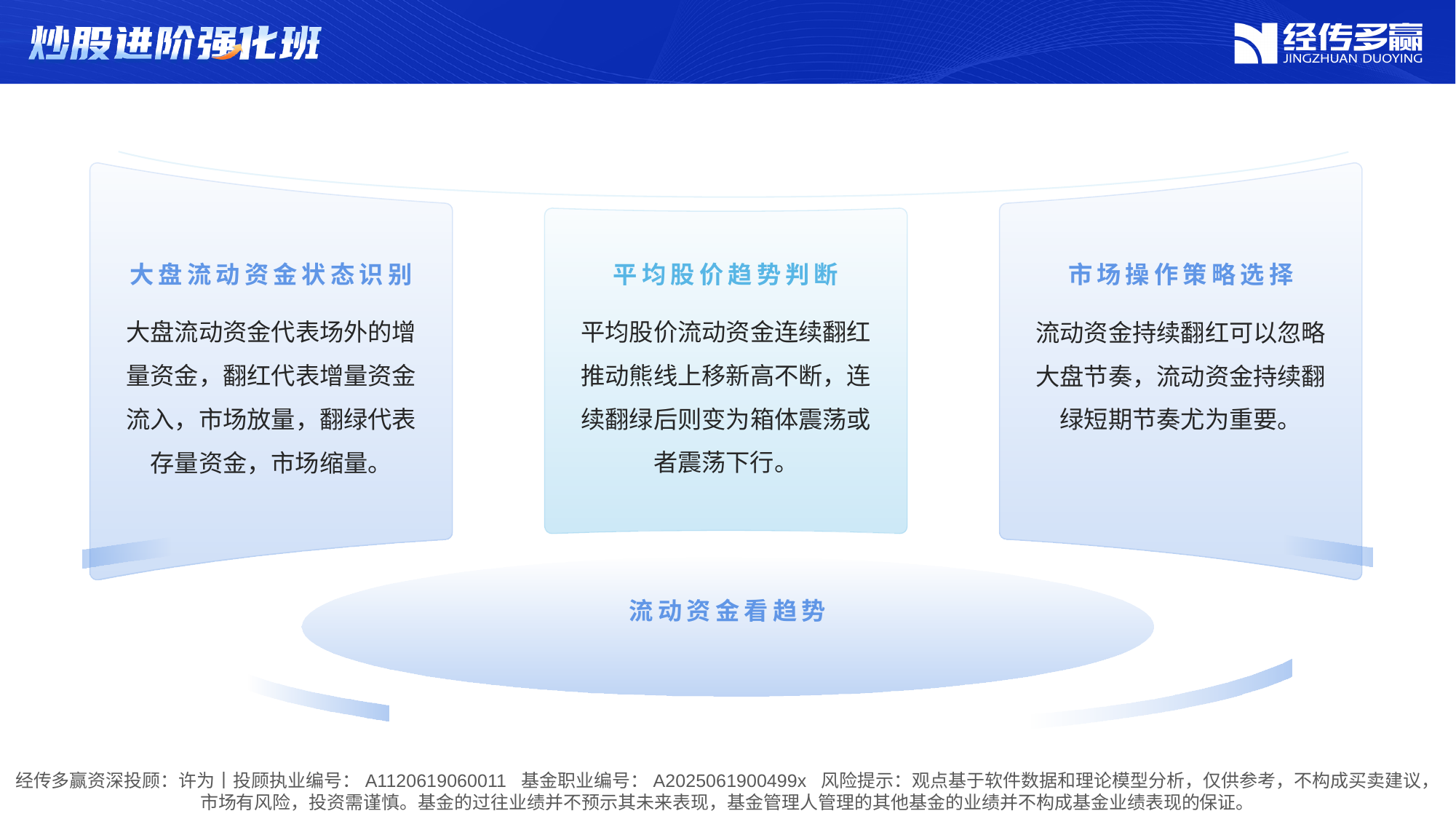

平均股价趋势判断
市场操作策略选择
大盘流动资金状态识别
平均股价流动资金连续翻红推动熊线上移新高不断，连续翻绿后则变为箱体震荡或者震荡下行。
大盘流动资金代表场外的增量资金，翻红代表增量资金流入，市场放量，翻绿代表存量资金，市场缩量。
流动资金持续翻红可以忽略大盘节奏，流动资金持续翻绿短期节奏尤为重要。

流动资金看趋势